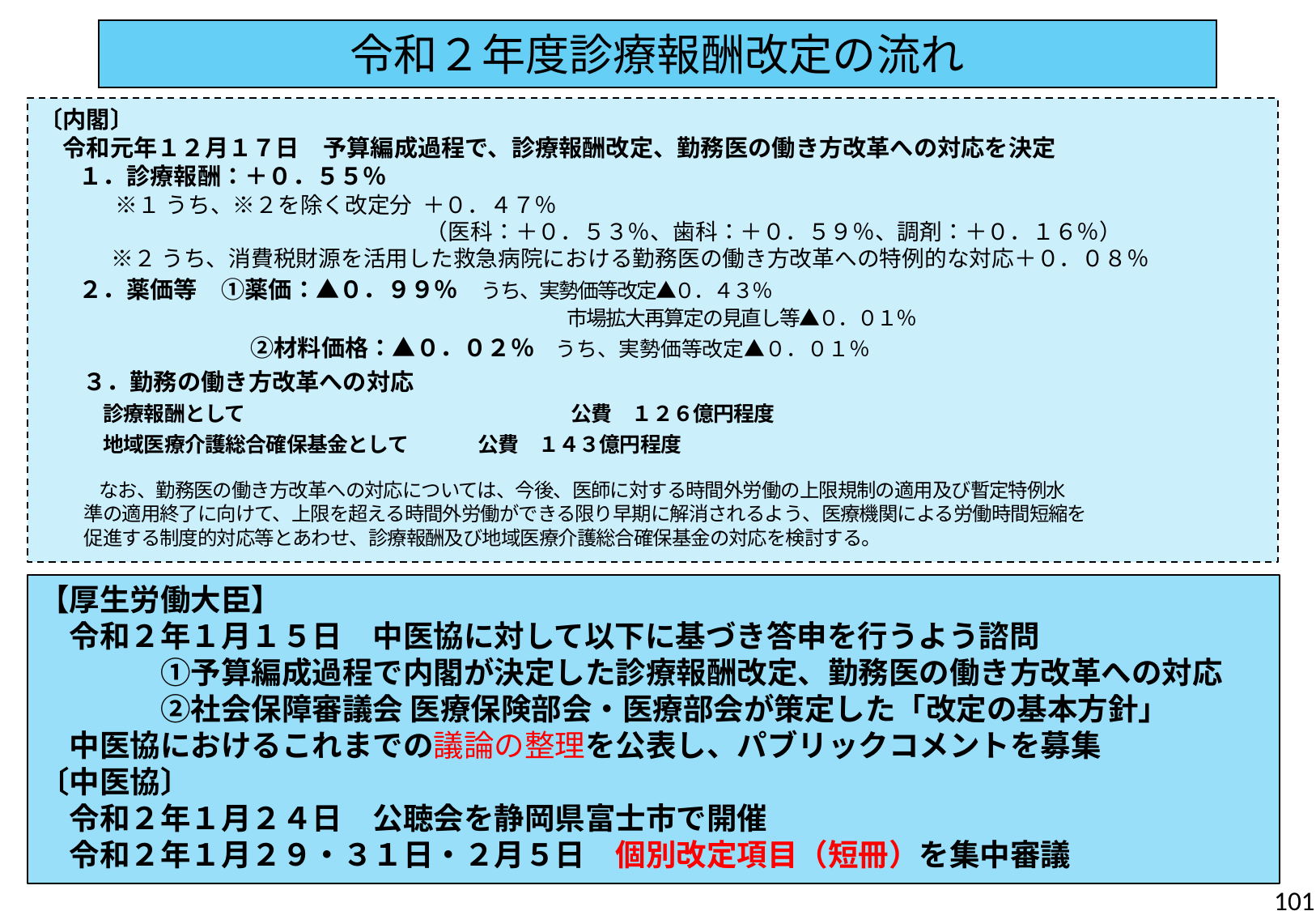

令和２年度診療報酬改定の流れ
〔内閣〕
　令和元年１２月１７日　予算編成過程で、診療報酬改定、勤務医の働き方改革への対応を決定
　   １．診療報酬：＋０．５５％
　　　 ※１ うち、※２を除く改定分  ＋０．４７％
　　　　　　　　　　　　　　　　　 （医科：＋０．５３％、歯科：＋０．５９％、調剤：＋０．１６％）
　　　 ※２ うち、消費税財源を活用した救急病院における勤務医の働き方改革への特例的な対応＋０．０８％
　   ２．薬価等　①薬価：▲０．９９％　うち、実勢価等改定▲０．４３％
　　　　　　　　　　　　　　　　　　　　　　　　               　市場拡大再算定の見直し等▲０．０１％
　　　　　　　　    ②材料価格：▲０．０２％　うち、実勢価等改定▲０．０１％
　 ３．勤務の働き方改革への対応
          診療報酬として　　　　　　　　　　　　　　　　公費　１２６億円程度
          地域医療介護総合確保基金として　　　  公費　１４３億円程度

          なお、勤務医の働き方改革への対応については、今後、医師に対する時間外労働の上限規制の適用及び暫定特例水
      準の適用終了に向けて、上限を超える時間外労働ができる限り早期に解消されるよう、医療機関による労働時間短縮を
      促進する制度的対応等とあわせ、診療報酬及び地域医療介護総合確保基金の対応を検討する。
【厚生労働大臣】
　令和２年１月１５日　中医協に対して以下に基づき答申を行うよう諮問
　　　　①予算編成過程で内閣が決定した診療報酬改定、勤務医の働き方改革への対応
　　　　②社会保障審議会 医療保険部会・医療部会が策定した「改定の基本方針」
　中医協におけるこれまでの議論の整理を公表し、パブリックコメントを募集
〔中医協〕
　令和２年１月２４日　公聴会を静岡県富士市で開催
　令和２年１月２９・３１日・２月５日　個別改定項目（短冊）を集中審議
101